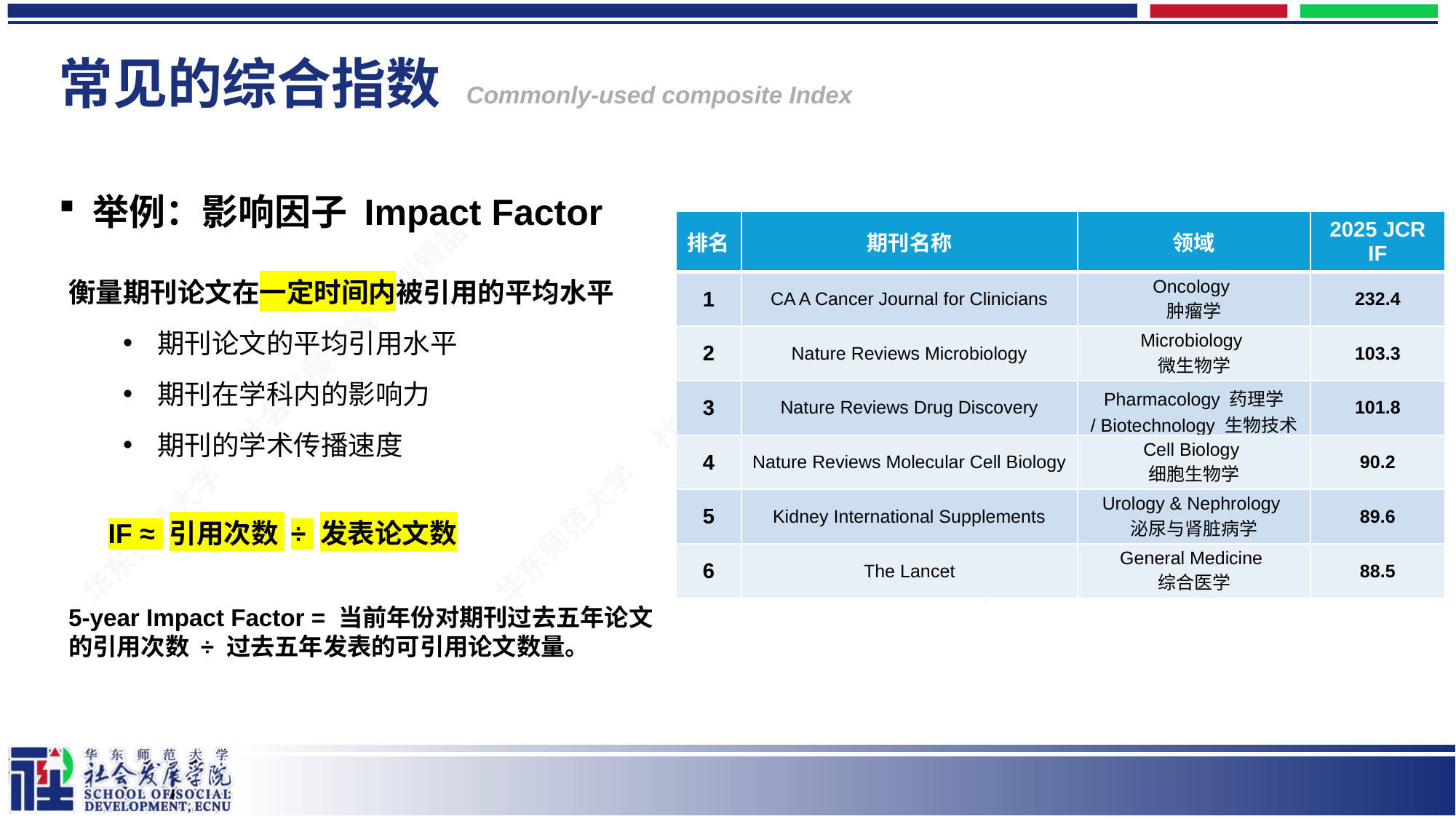

# 常见的综合指数 Commonly-used composite Index
举例：影响因子 Impact Factor
| 排名 | 期刊名称 | 领域 | 2025 JCR IF |
| --- | --- | --- | --- |
| 1 | CA A Cancer Journal for Clinicians | Oncology 肿瘤学 | 232.4 |
| 2 | Nature Reviews Microbiology | Microbiology 微生物学 | 103.3 |
| 3 | Nature Reviews Drug Discovery | Pharmacology 药理学 / Biotechnology 生物技术 | 101.8 |
| 4 | Nature Reviews Molecular Cell Biology | Cell Biology 细胞生物学 | 90.2 |
| 5 | Kidney International Supplements | Urology & Nephrology 泌尿与肾脏病学 | 89.6 |
| 6 | The Lancet | General Medicine 综合医学 | 88.5 |
衡量期刊论文在一定时间内被引用的平均水平
期刊论文的平均引用水平
期刊在学科内的影响力
期刊的学术传播速度
IF ≈ 引用次数 ÷ 发表论文数
5-year Impact Factor = 当前年份对期刊过去五年论文的引用次数 ÷ 过去五年发表的可引用论文数量。